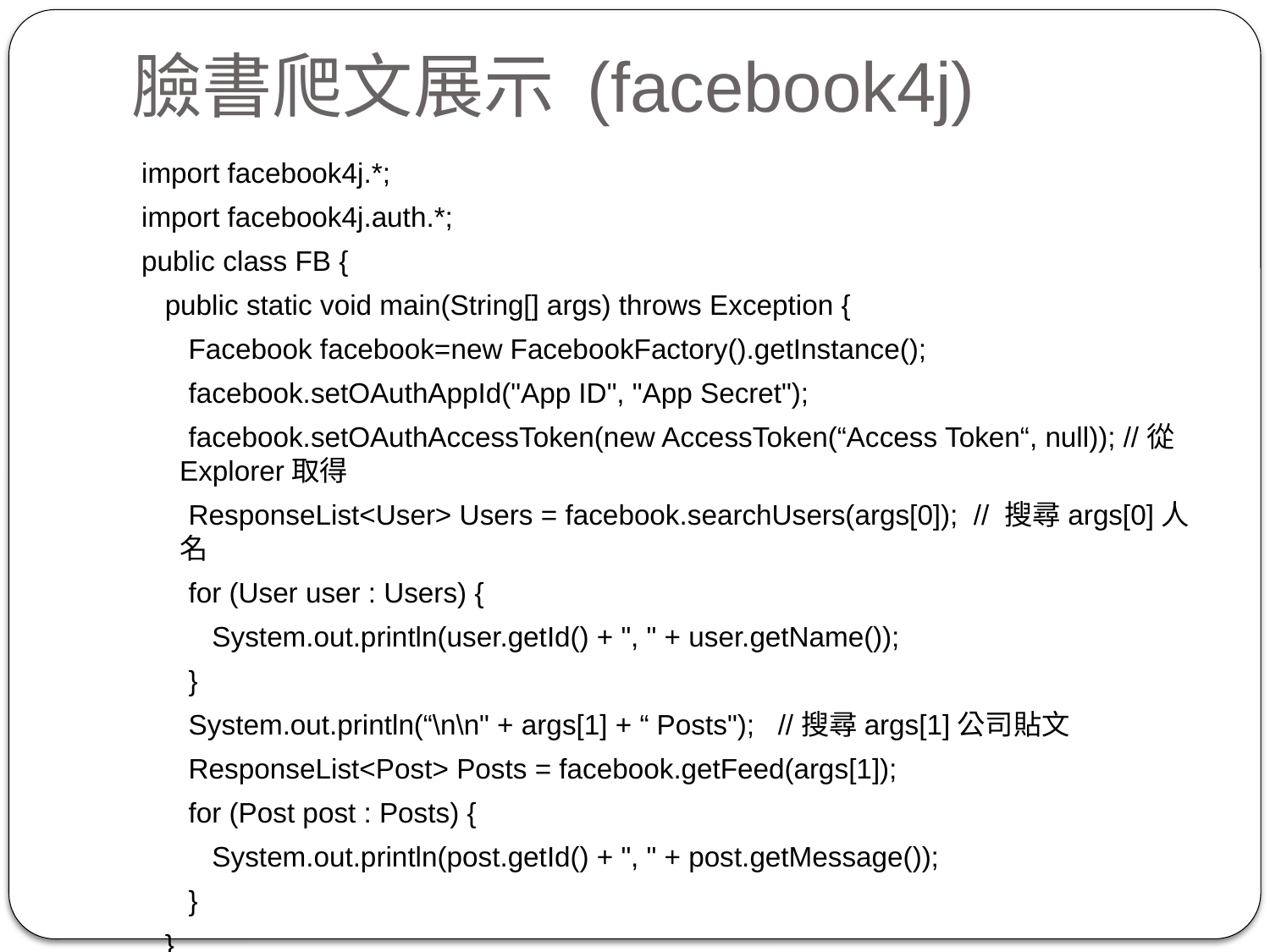

# 臉書爬文展示 (facebook4j)
import facebook4j.*;
import facebook4j.auth.*;
public class FB {
   public static void main(String[] args) throws Exception {
      Facebook facebook=new FacebookFactory().getInstance();
      facebook.setOAuthAppId("App ID", "App Secret");
      facebook.setOAuthAccessToken(new AccessToken(“Access Token“, null)); //從Explorer取得
      ResponseList<User> Users = facebook.searchUsers(args[0]);  // 搜尋args[0]人名
      for (User user : Users) {
         System.out.println(user.getId() + ", " + user.getName());
      }
      System.out.println(“\n\n" + args[1] + “ Posts");   //搜尋args[1]公司貼文
      ResponseList<Post> Posts = facebook.getFeed(args[1]);
      for (Post post : Posts) {
         System.out.println(post.getId() + ", " + post.getMessage());
      }
   }
}